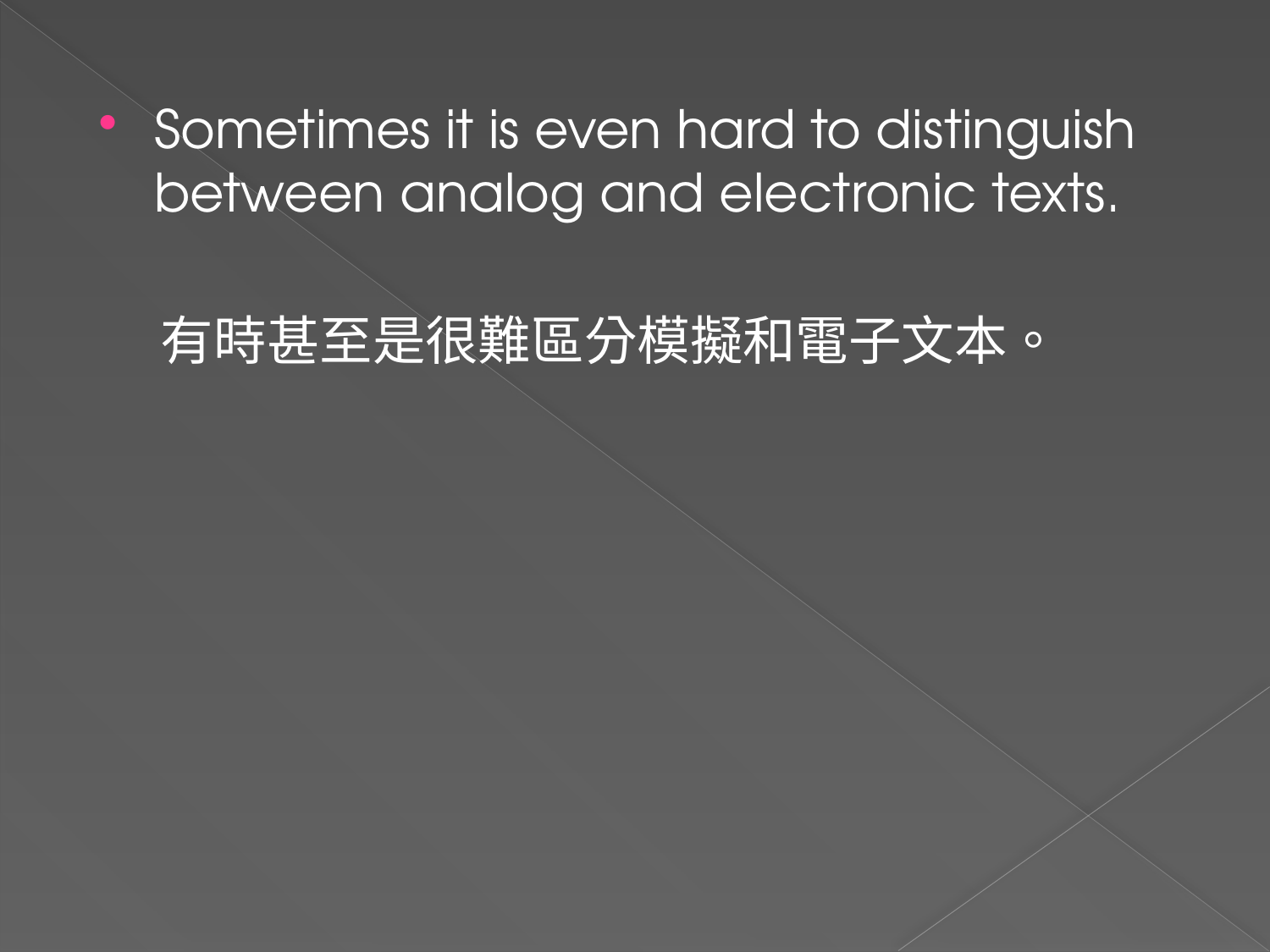

Sometimes it is even hard to distinguish between analog and electronic texts.

    有時甚至是很難區分模擬和電子文本。